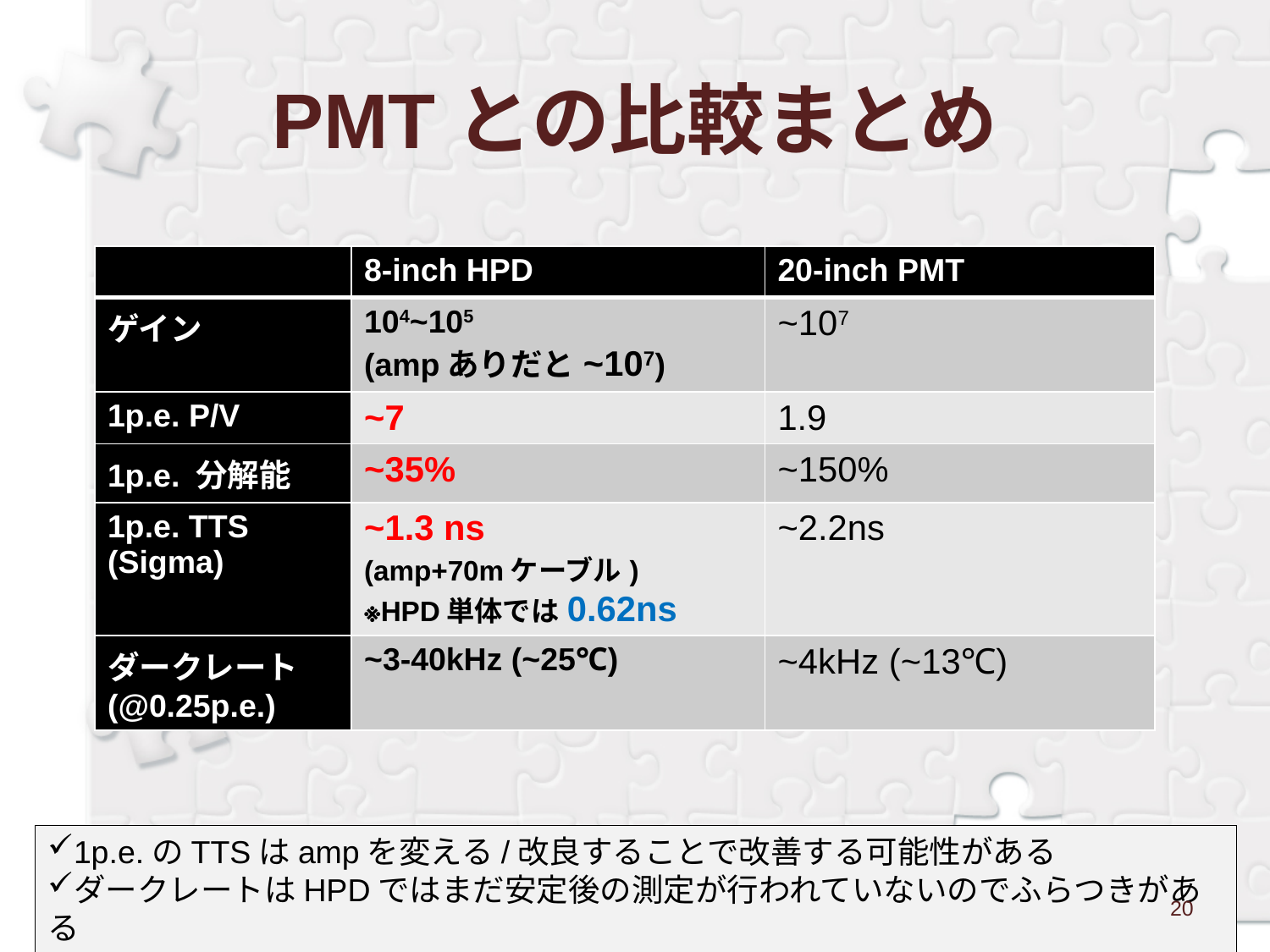

# PMTとの比較まとめ
|  | 8-inch HPD | 20-inch PMT |
| --- | --- | --- |
| ゲイン | 104~105 (ampありだと~107) | ~107 |
| 1p.e. P/V | ~7 | 1.9 |
| 1p.e. 分解能 | ~35% | ~150% |
| 1p.e. TTS (Sigma) | ~1.3 ns (amp+70mケーブル) ※HPD単体では0.62ns | ~2.2ns |
| ダークレート(@0.25p.e.) | ~3-40kHz (~25℃) | ~4kHz (~13℃) |
1p.e.のTTSはampを変える/改良することで改善する可能性がある
ダークレートはHPDではまだ安定後の測定が行われていないのでふらつきがある
20